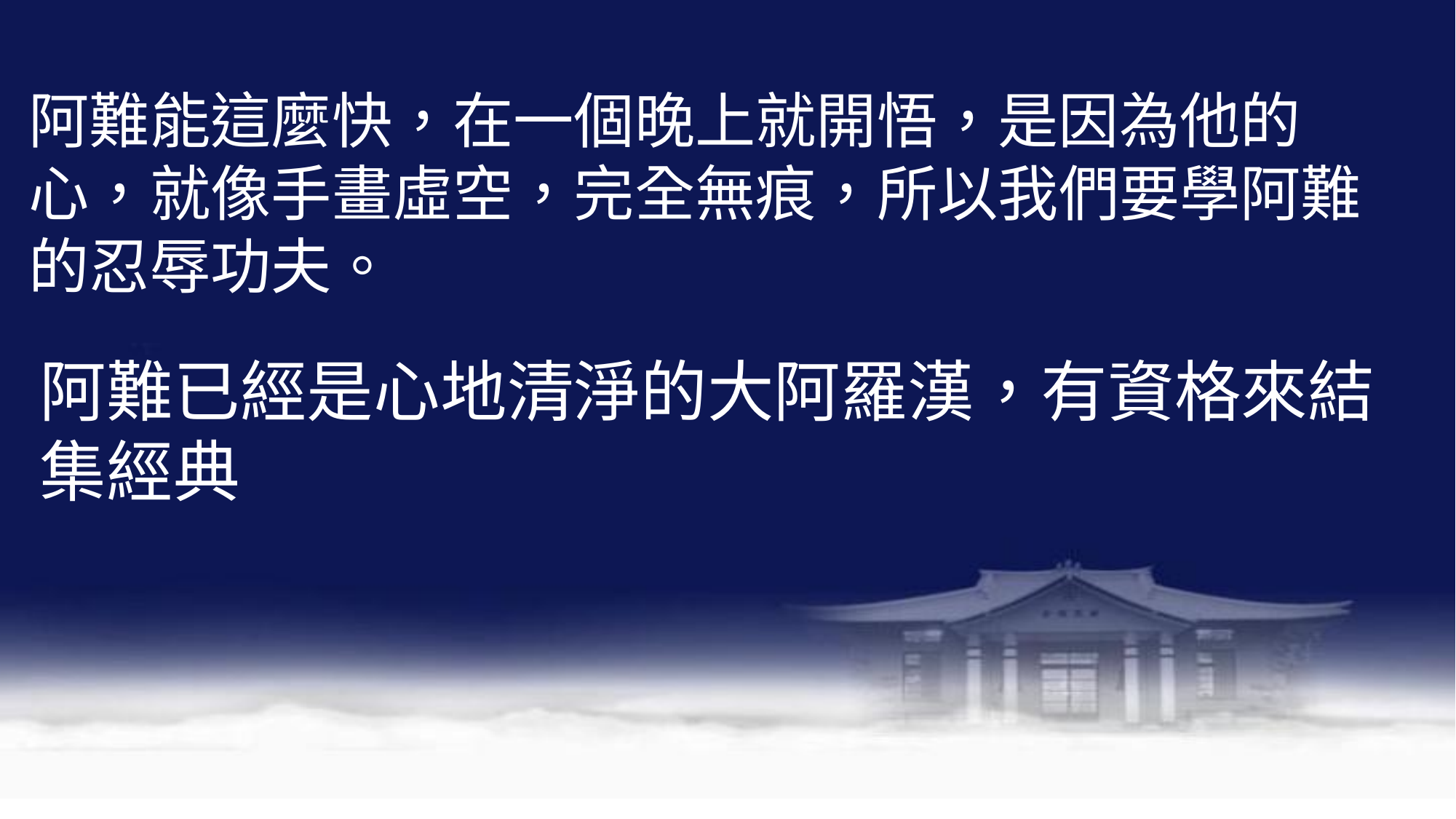

阿難能這麼快，在一個晚上就開悟，是因為他的心，就像手畫虛空，完全無痕，所以我們要學阿難的忍辱功夫。
阿難已經是心地清淨的大阿羅漢，有資格來結集經典